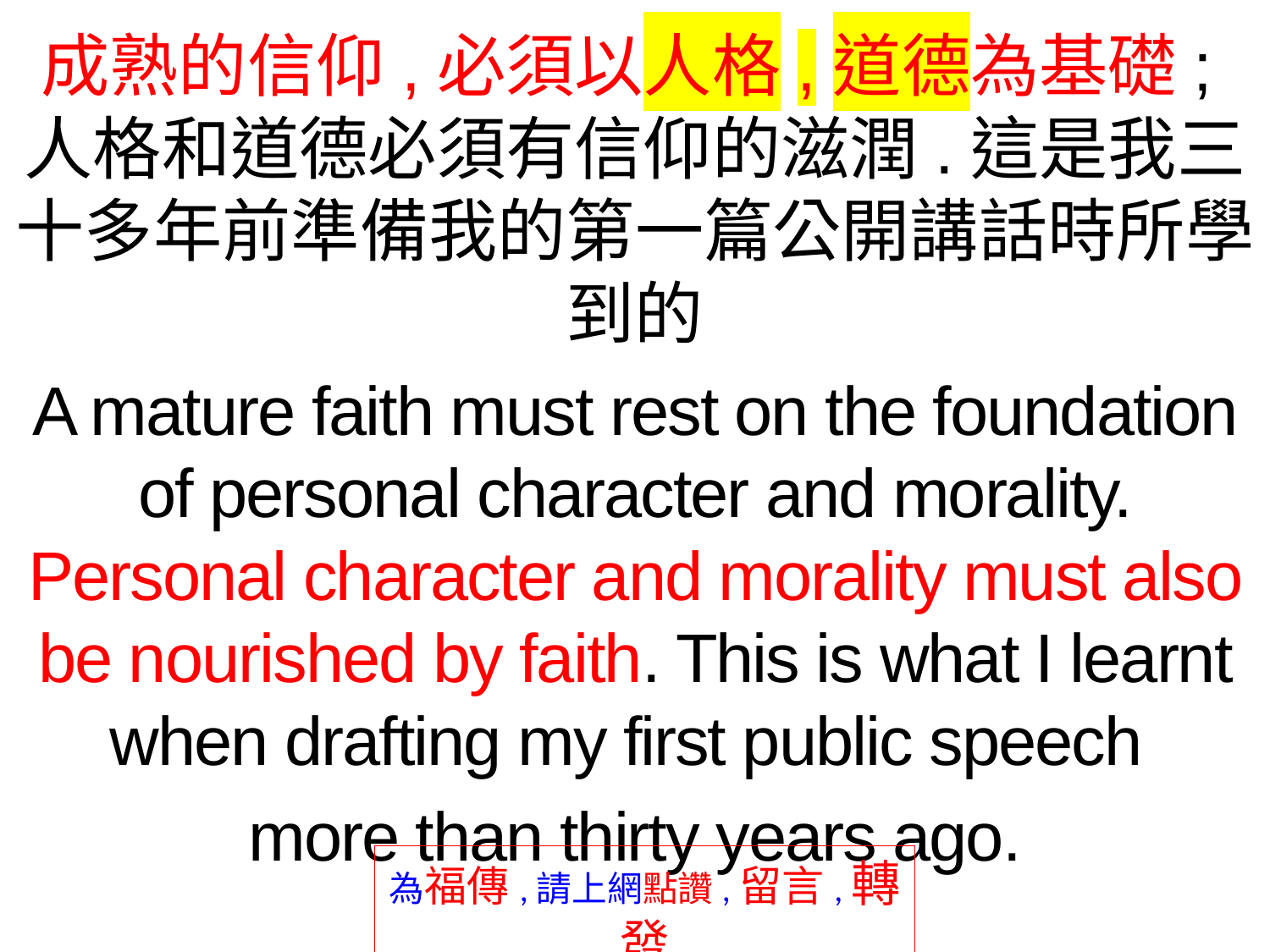

成熟的信仰,必須以人格,道德為基礎;人格和道德必須有信仰的滋潤.這是我三十多年前準備我的第一篇公開講話時所學到的
A mature faith must rest on the foundation of personal character and morality. Personal character and morality must also be nourished by faith. This is what I learnt when drafting my first public speech
more than thirty years ago.

為福傳,請上網點讚,留言,轉發